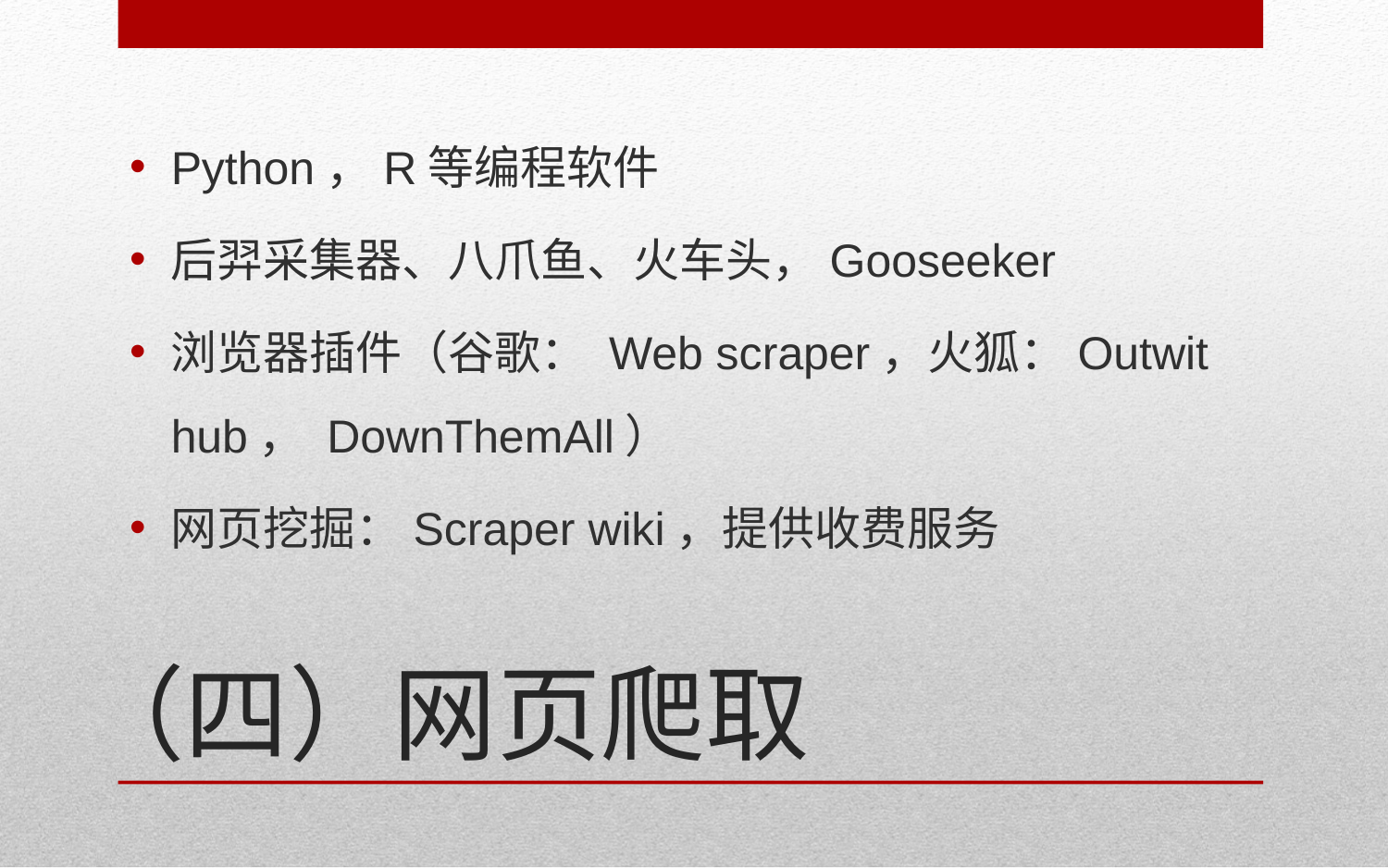

Python，R等编程软件
后羿采集器、八爪鱼、火车头，Gooseeker
浏览器插件（谷歌： Web scraper，火狐：Outwit hub， DownThemAll）
网页挖掘：Scraper wiki，提供收费服务
# （四）网页爬取